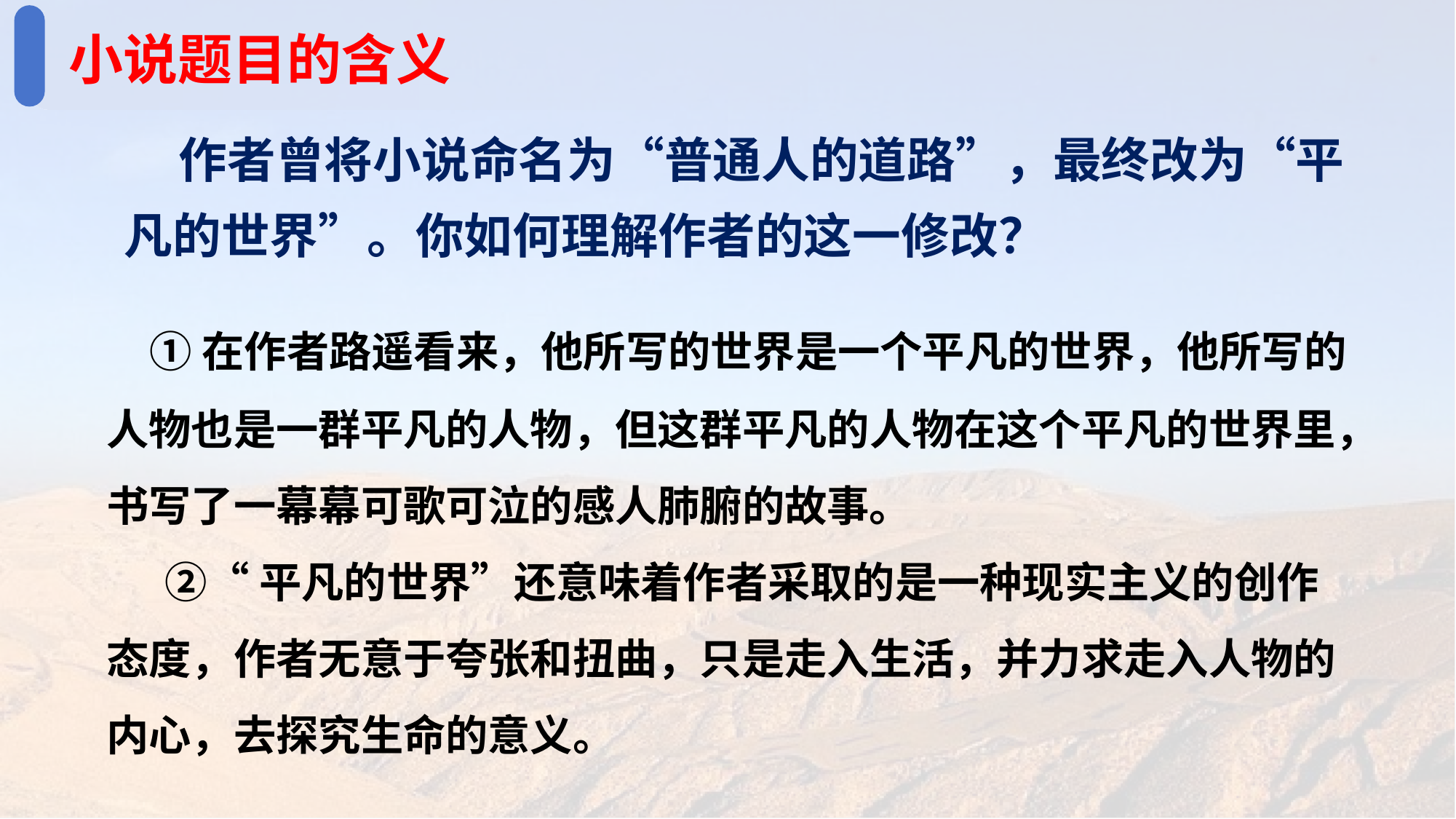

小说题目的含义
作者曾将小说命名为“普通人的道路”，最终改为“平凡的世界”。你如何理解作者的这一修改？
    ①在作者路遥看来，他所写的世界是一个平凡的世界，他所写的人物也是一群平凡的人物，但这群平凡的人物在这个平凡的世界里，书写了一幕幕可歌可泣的感人肺腑的故事。
      ②“平凡的世界”还意味着作者采取的是一种现实主义的创作态度，作者无意于夸张和扭曲，只是走入生活，并力求走入人物的内心，去探究生命的意义。